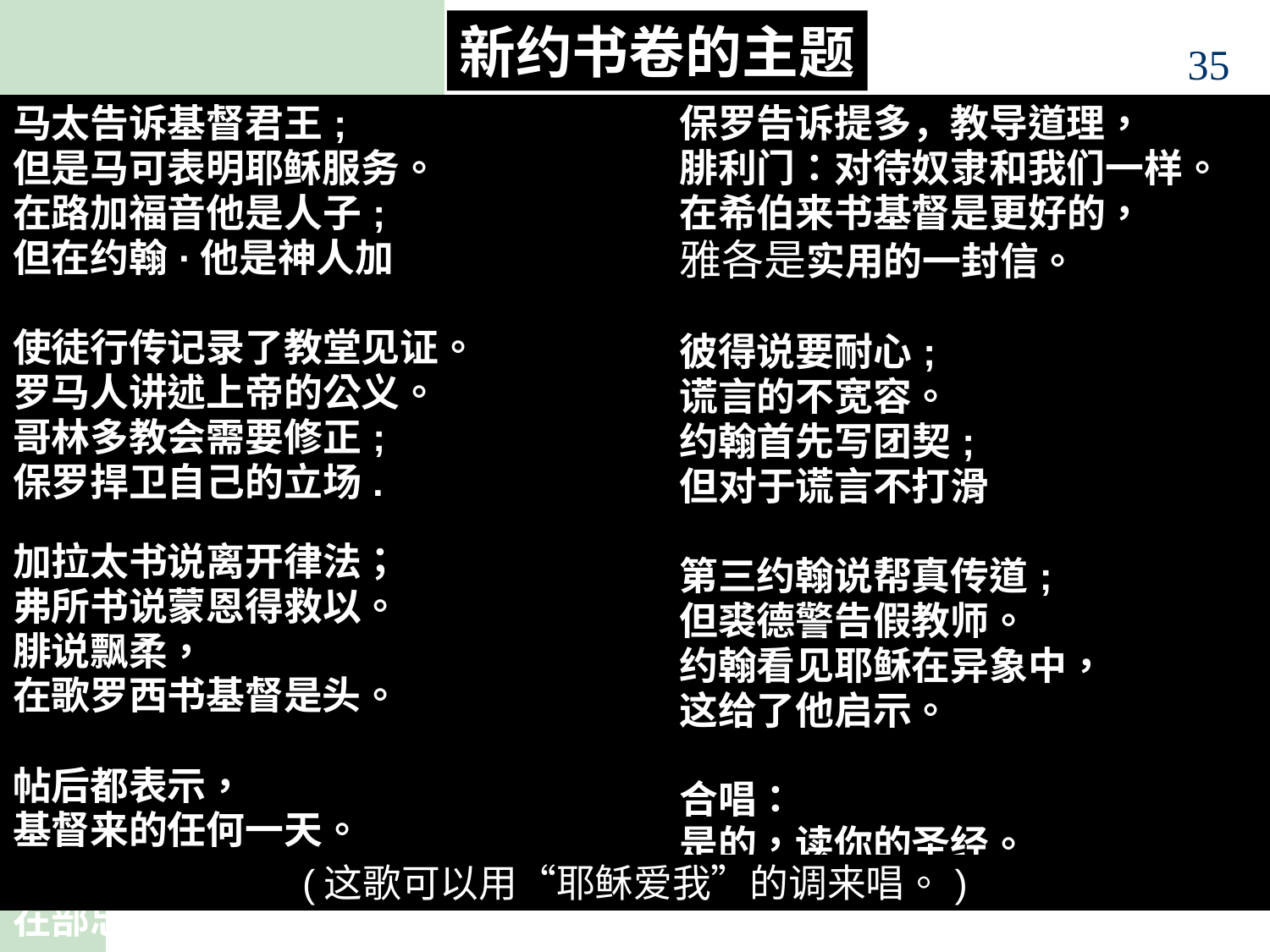

新约书卷的主题
35
| 马太告诉基督君王; 但是马可表明耶稣服务。 在路加福音他是人子; 但在约翰·他是神人加  使徒行传记录了教堂见证。 罗马人讲述上帝的公义。 哥林多教会需要修正; 保罗捍卫自己的立场.   加拉太书说离开律法； 弗所书说蒙恩得救以。 腓说飘柔， 在歌罗西书基督是头。 帖后都表示， 基督来的任何一天。 两次保罗写提摩太， 在部忠诚。 | 保罗告诉提多，教导道理， 腓利门：对待奴隶和我们一样。 在希伯来书基督是更好的， 雅各是实用的一封信。  彼得说要耐心; 谎言的不宽容。 约翰首先写团契; 但对于谎言不打滑 第三约翰说帮真传道; 但裘德警告假教师。 约翰看见耶稣在异象中， 这给了他启示。   合唱： 是的，读你的圣经。 是的，读你的圣经。 是的，读你的圣经。 这都是关于耶稣！ |
| --- | --- |
| (这歌可以用“耶稣爱我”的调来唱。) |  |